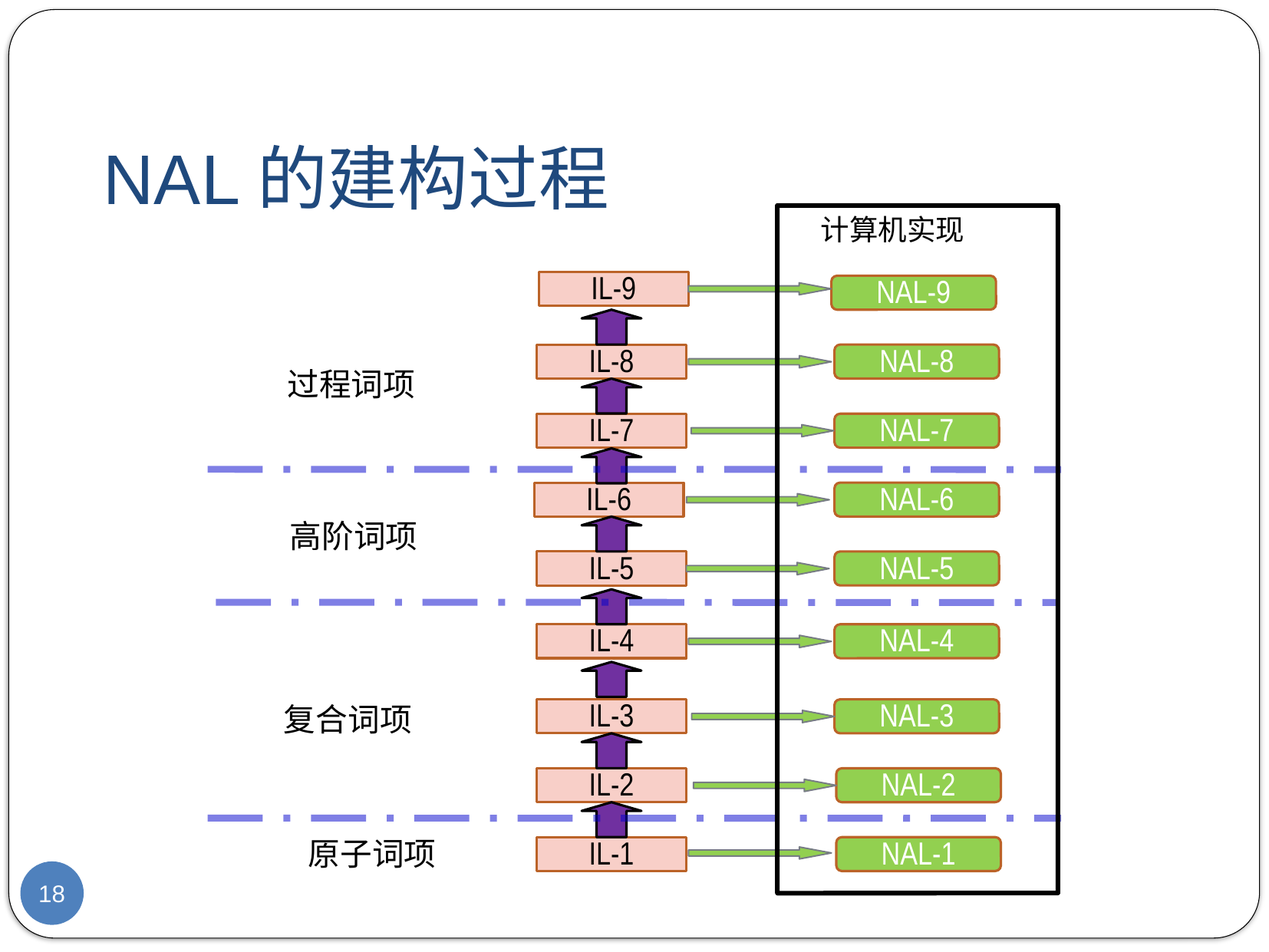

# NAL的建构过程

计算机实现
IL-9
NAL-9

IL-8
NAL-8

过程词项

IL-7
NAL-7

IL-6
NAL-6

高阶词项

IL-5
NAL-5

IL-4
NAL-4

复合词项
IL-3
NAL-3

IL-2
NAL-2

原子词项
IL-1
NAL-1

18